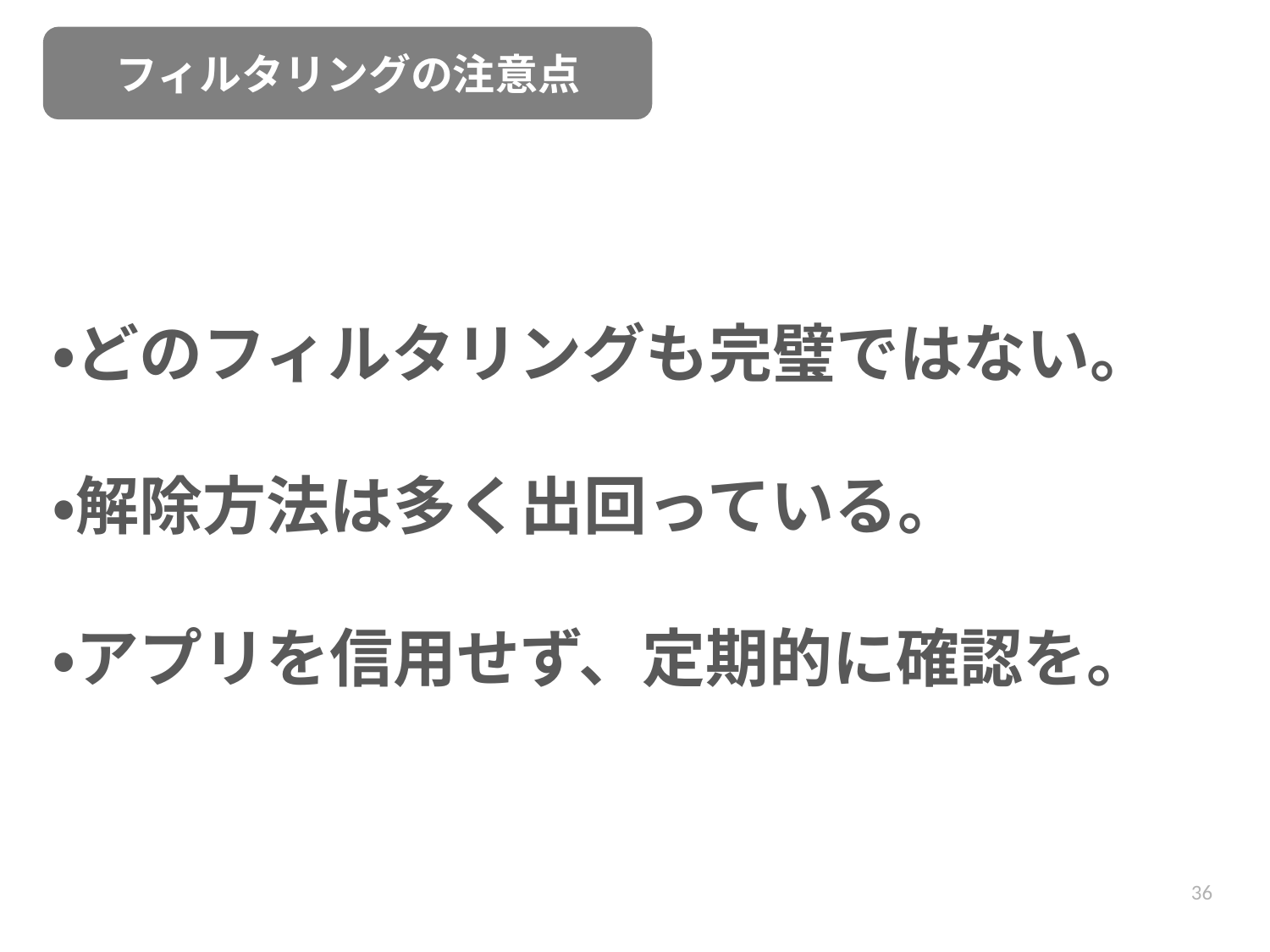

フィルタリングの注意点
・どのフィルタリングも完璧ではない。
・解除方法は多く出回っている。
・アプリを信用せず、定期的に確認を。
36